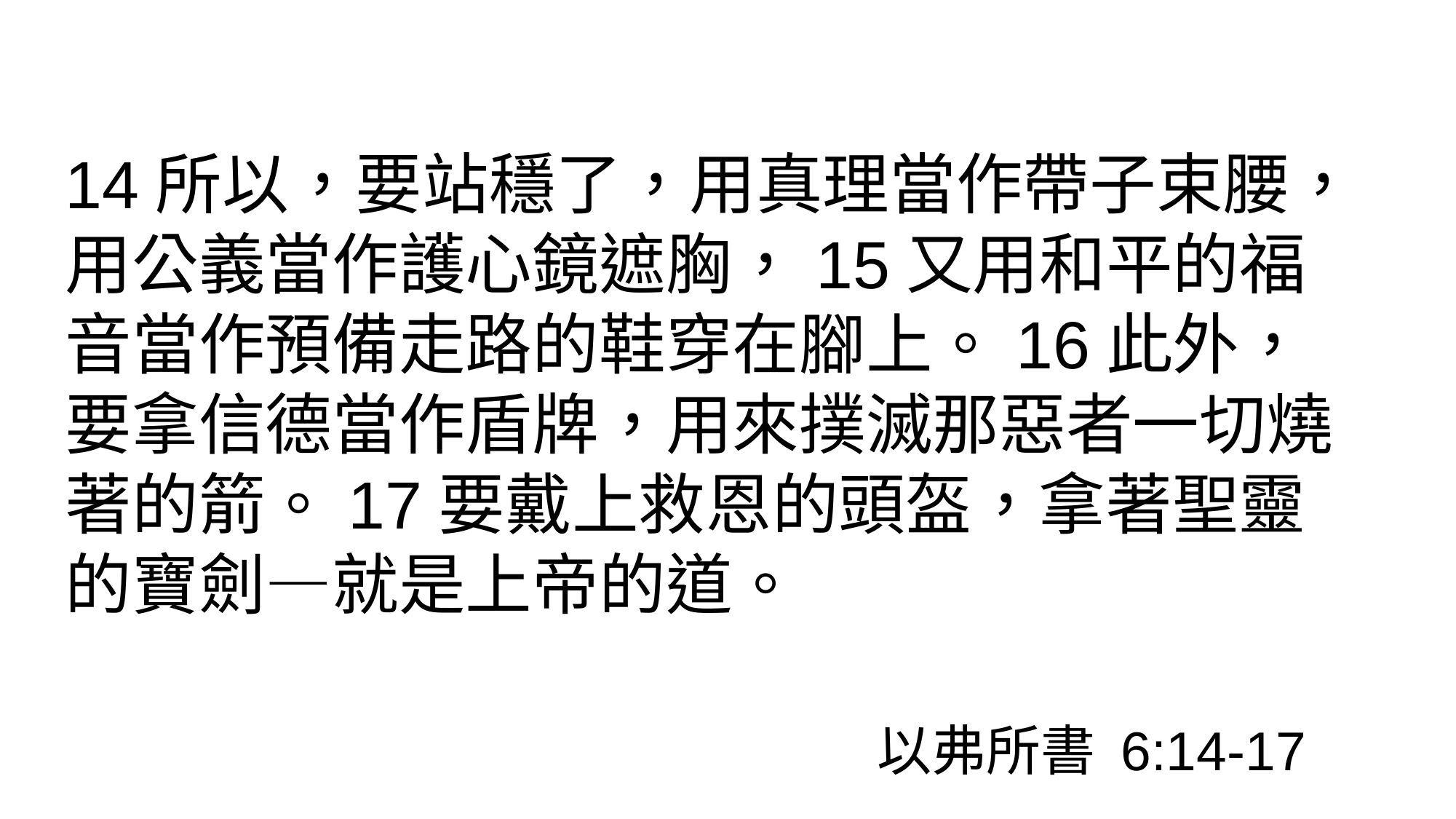

14所以，要站穩了，用真理當作帶子束腰，用公義當作護心鏡遮胸，15又用和平的福音當作預備走路的鞋穿在腳上。16此外，要拿信德當作盾牌，用來撲滅那惡者一切燒著的箭。17要戴上救恩的頭盔，拿著聖靈的寶劍—就是上帝的道。
以弗所書 6:14-17